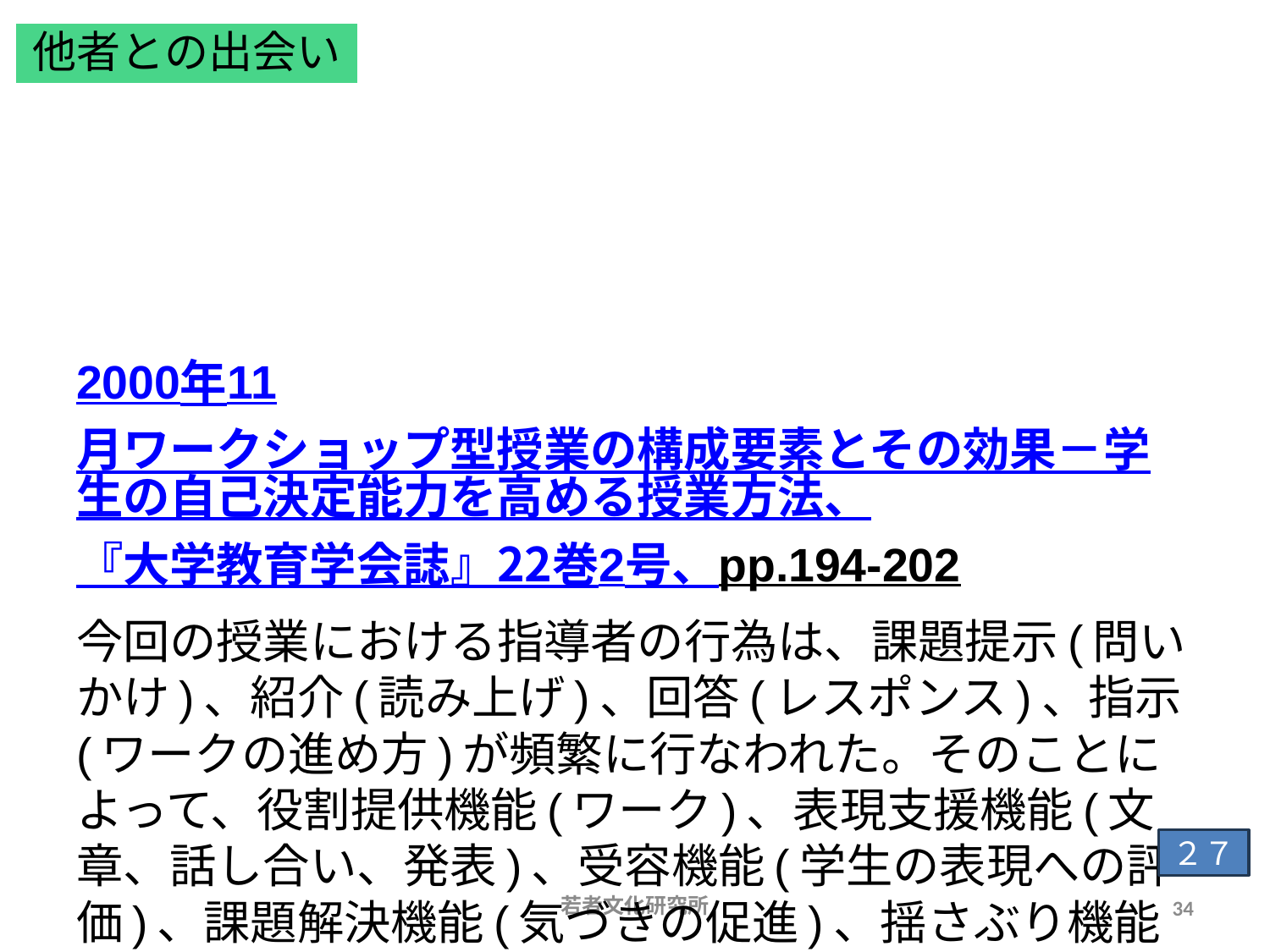

他者との出会い
# ワークショップの場合 役割提供、表現支援、受容、課題解決、揺さぶり
2000年11月ワークショップ型授業の構成要素とその効果－学生の自己決定能力を高める授業方法、『大学教育学会誌』22巻2号、pp.194-202
今回の授業における指導者の行為は、課題提示(問いかけ)、紹介(読み上げ)、回答(レスポンス)、指示(ワークの進め方)が頻繁に行なわれた。そのことによって、役割提供機能(ワーク)、表現支援機能(文章、話し合い、発表)、受容機能(学生の表現への評価)、課題解決機能(気づきの促進)、揺さぶり機能(固定概念の打破)を発揮していたと推察できる。
２７
若者文化研究所
34